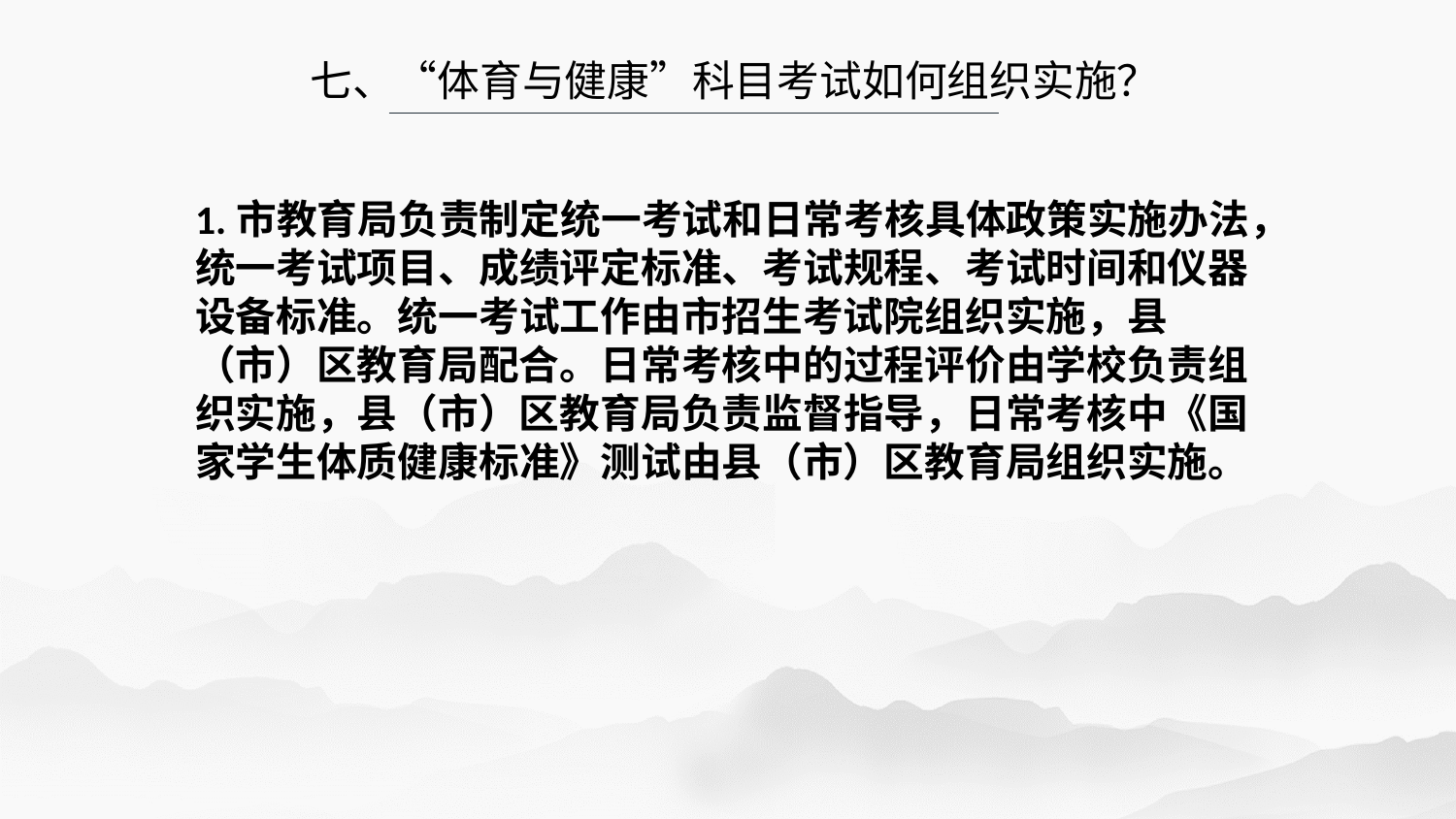

七、“体育与健康”科目考试如何组织实施？
1.市教育局负责制定统一考试和日常考核具体政策实施办法，统一考试项目、成绩评定标准、考试规程、考试时间和仪器设备标准。统一考试工作由市招生考试院组织实施，县（市）区教育局配合。日常考核中的过程评价由学校负责组织实施，县（市）区教育局负责监督指导，日常考核中《国家学生体质健康标准》测试由县（市）区教育局组织实施。